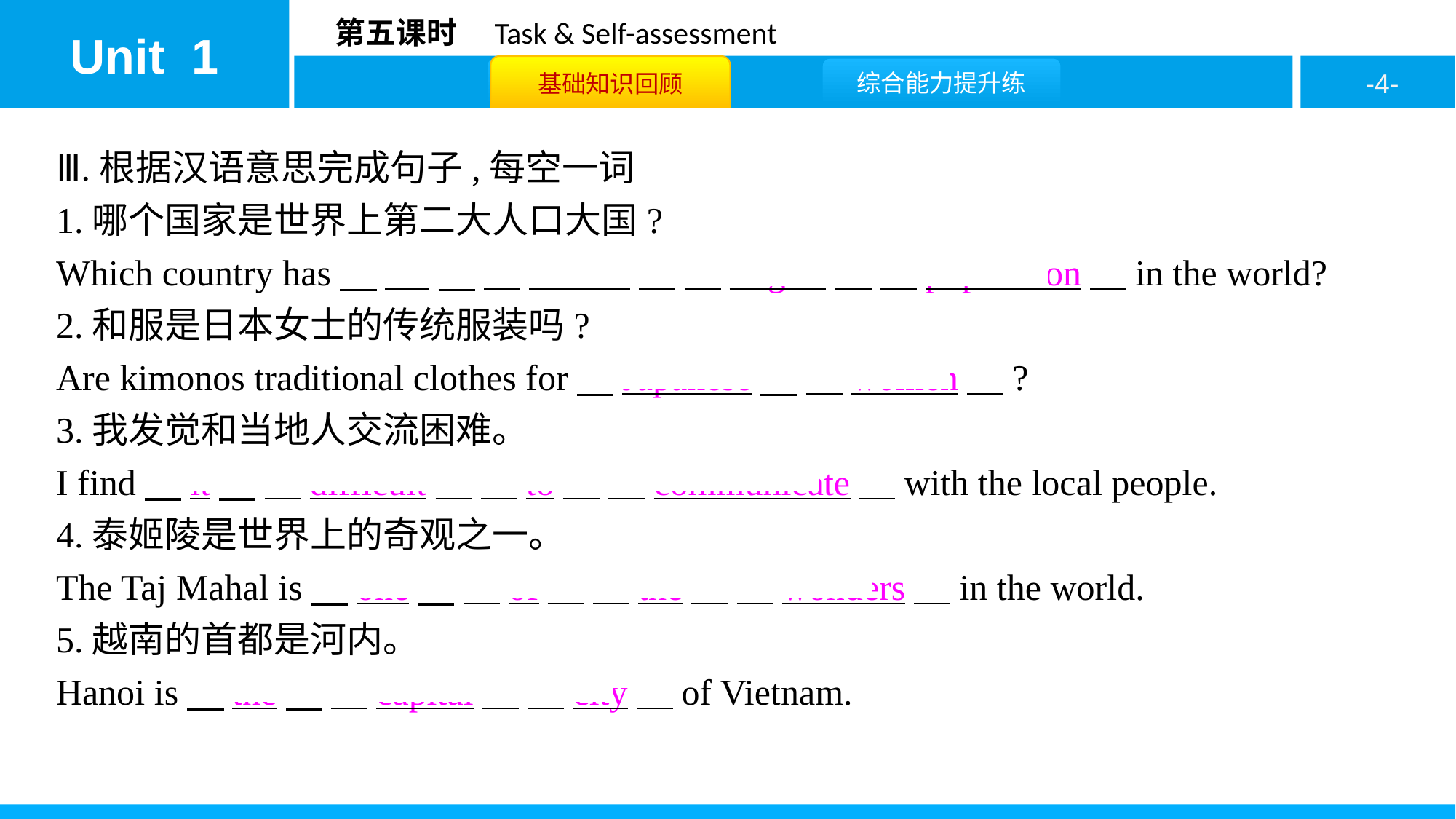

Ⅲ.根据汉语意思完成句子,每空一词
1.哪个国家是世界上第二大人口大国?
Which country has　the　 　second　 　largest　 　population　in the world?
2.和服是日本女士的传统服装吗?
Are kimonos traditional clothes for　Japanese　 　women　?
3.我发觉和当地人交流困难。
I find　it　 　difficult　 　to　 　communicate　with the local people.
4.泰姬陵是世界上的奇观之一。
The Taj Mahal is　one　 　of　 　the　 　wonders　in the world.
5.越南的首都是河内。
Hanoi is　the　 　capital　 　city　of Vietnam.